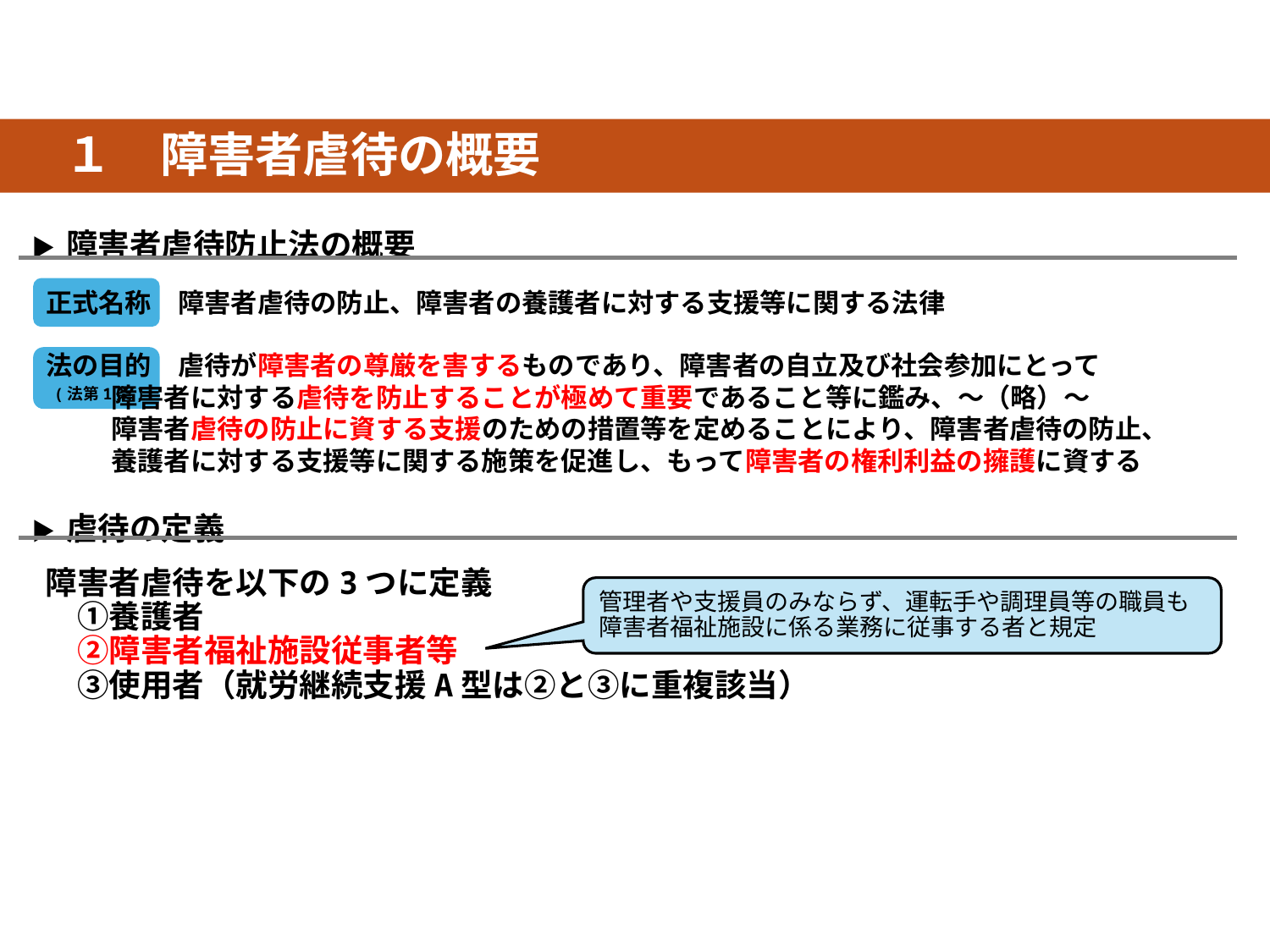

１　障害者虐待の概要
▶ 障害者虐待防止法の概要

正式名称　障害者虐待の防止、障害者の養護者に対する支援等に関する法律

法の目的　虐待が障害者の尊厳を害するものであり、障害者の自立及び社会参加にとって
          障害者に対する虐待を防止することが極めて重要であること等に鑑み、～（略）～
          障害者虐待の防止に資する支援のための措置等を定めることにより、障害者虐待の防止、
          養護者に対する支援等に関する施策を促進し、もって障害者の権利利益の擁護に資する

(法第1条)
▶ 虐待の定義
障害者虐待を以下の3つに定義
　①養護者
　②障害者福祉施設従事者等
　③使用者（就労継続支援A型は②と③に重複該当）
管理者や支援員のみならず、運転手や調理員等の職員も
障害者福祉施設に係る業務に従事する者と規定